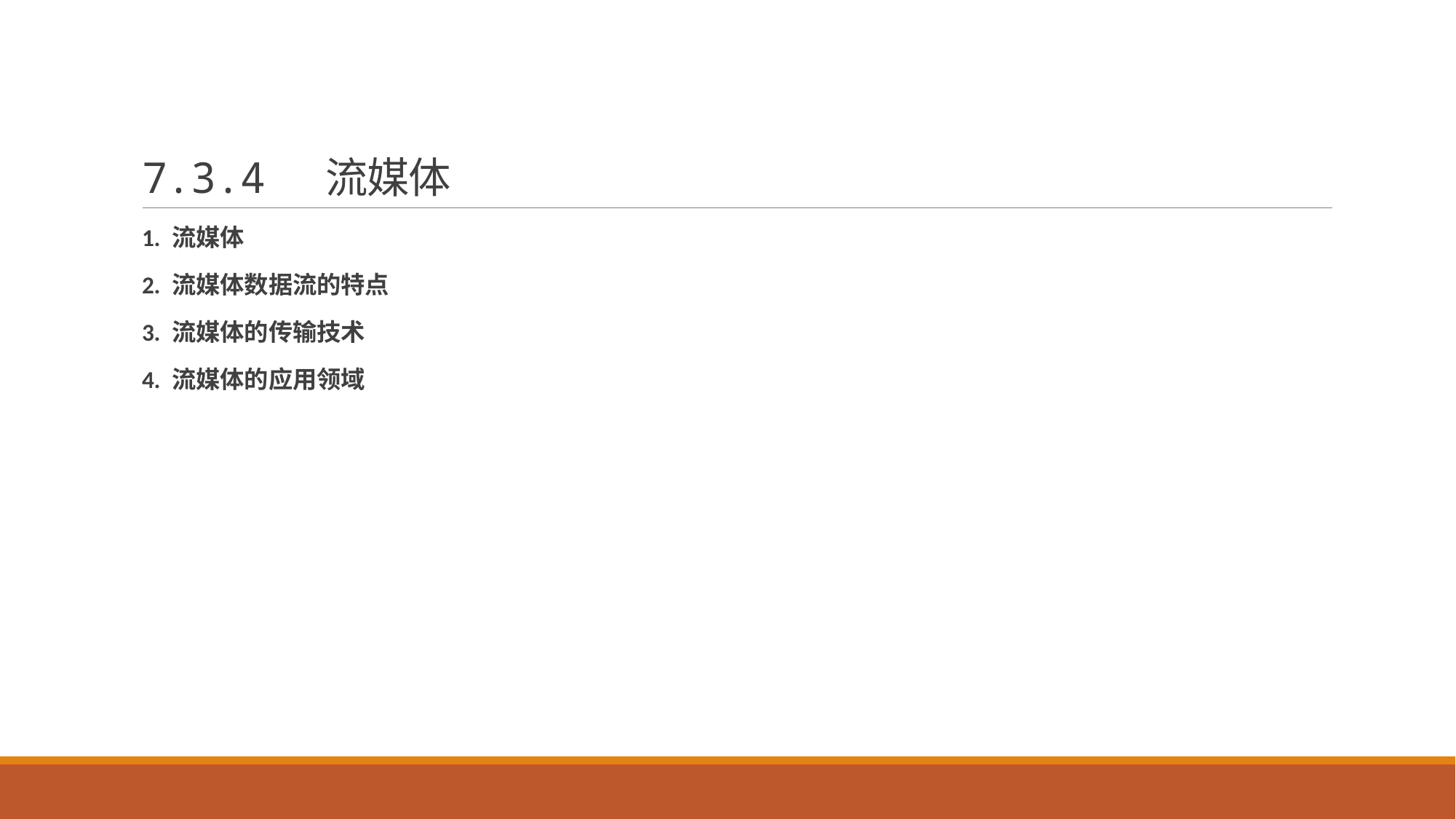

# 7.3.4  流媒体
1. 流媒体
2. 流媒体数据流的特点
3. 流媒体的传输技术
4. 流媒体的应用领域